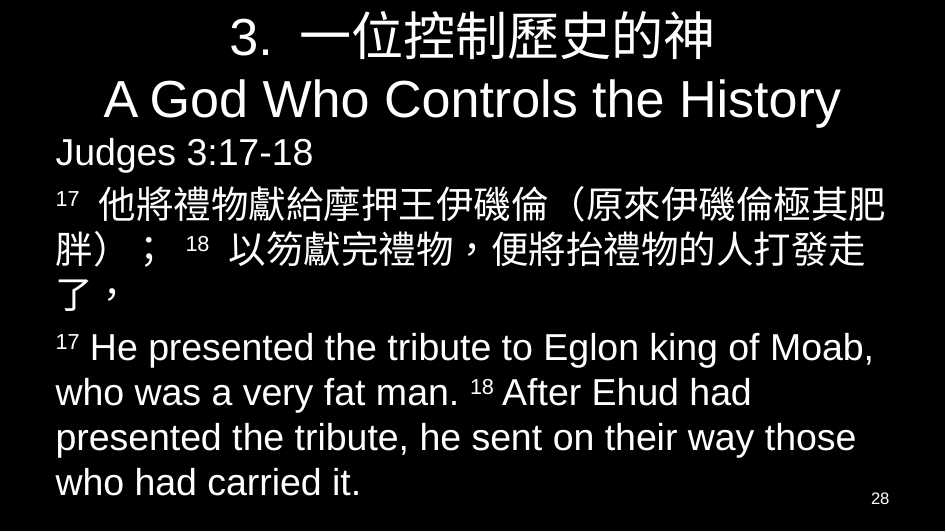

# 3. 一位控制歷史的神 A God Who Controls the History
Judges 3:17-18
17 他將禮物獻給摩押王伊磯倫（原來伊磯倫極其肥胖）； 18 以笏獻完禮物，便將抬禮物的人打發走了，
17 He presented the tribute to Eglon king of Moab, who was a very fat man. 18 After Ehud had presented the tribute, he sent on their way those who had carried it.

28